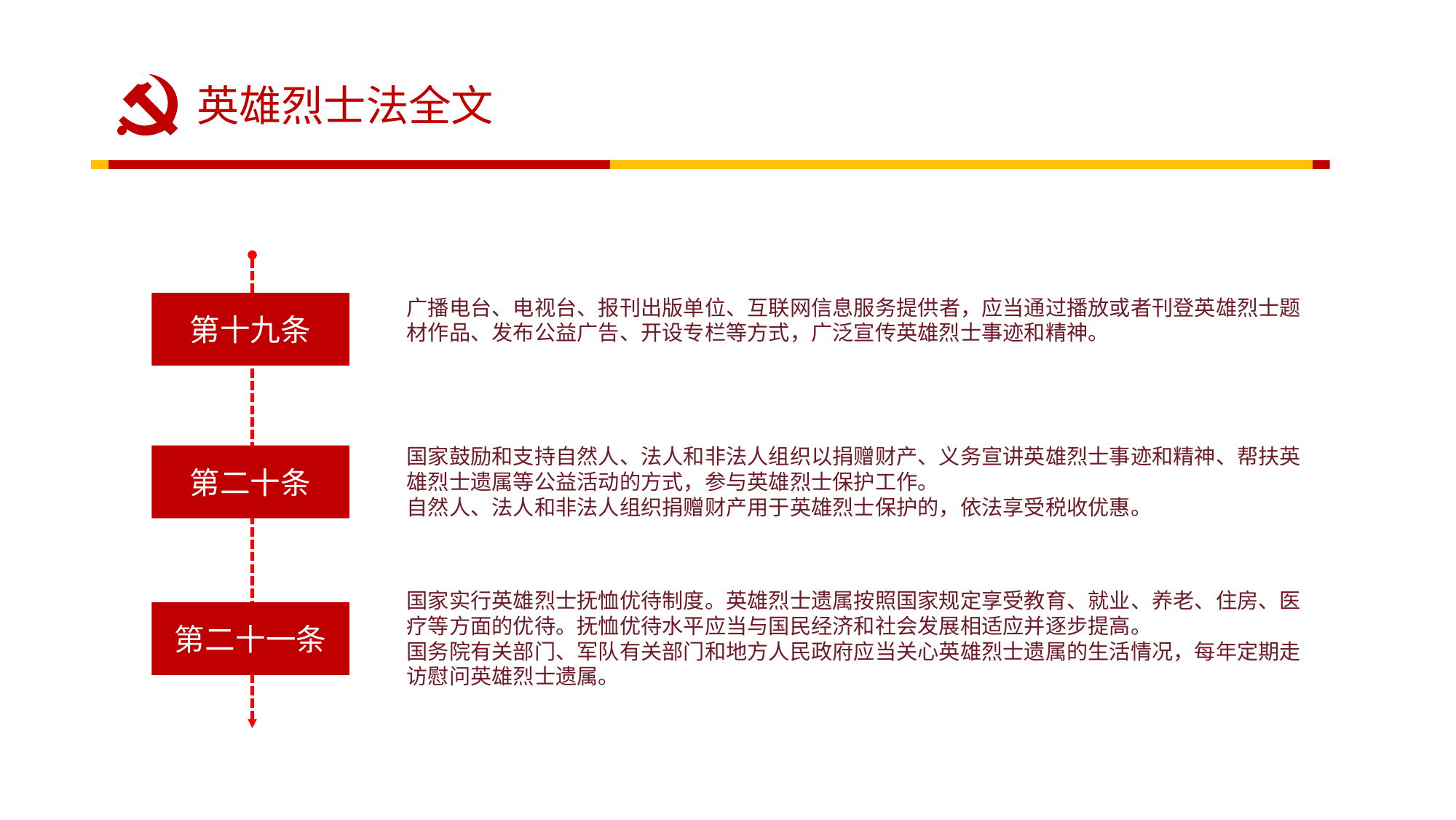

英雄烈士法全文

广播电台、电视台、报刊出版单位、互联网信息服务提供者，应当通过播放或者刊登英雄烈士题材作品、发布公益广告、开设专栏等方式，广泛宣传英雄烈士事迹和精神。
第十九条
国家鼓励和支持自然人、法人和非法人组织以捐赠财产、义务宣讲英雄烈士事迹和精神、帮扶英雄烈士遗属等公益活动的方式，参与英雄烈士保护工作。
自然人、法人和非法人组织捐赠财产用于英雄烈士保护的，依法享受税收优惠。
第二十条
国家实行英雄烈士抚恤优待制度。英雄烈士遗属按照国家规定享受教育、就业、养老、住房、医疗等方面的优待。抚恤优待水平应当与国民经济和社会发展相适应并逐步提高。
国务院有关部门、军队有关部门和地方人民政府应当关心英雄烈士遗属的生活情况，每年定期走访慰问英雄烈士遗属。
第二十一条